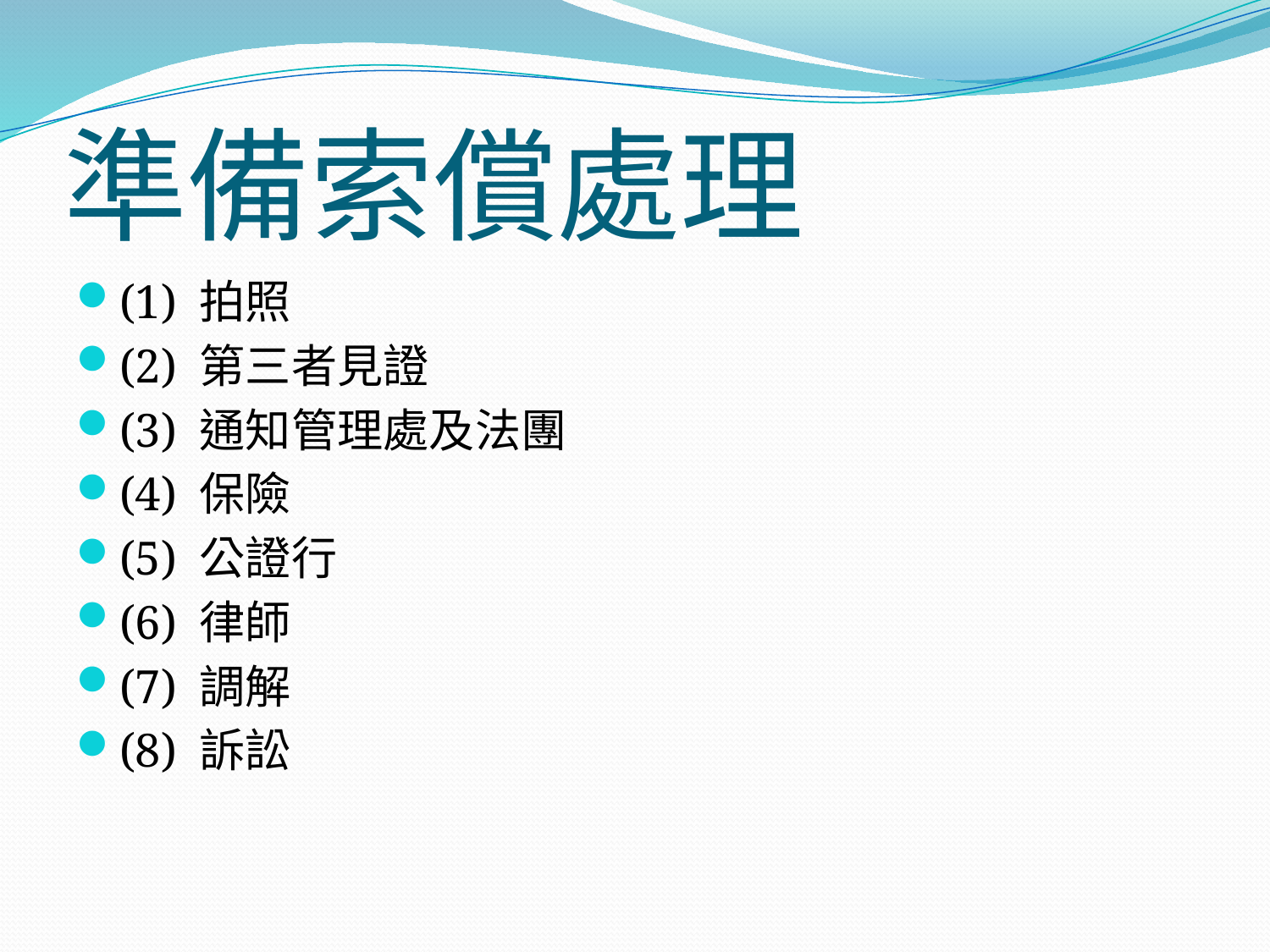

# 準備索償處理
(1) 拍照
(2) 第三者見證
(3) 通知管理處及法團
(4) 保險
(5) 公證行
(6) 律師
(7) 調解
(8) 訴訟